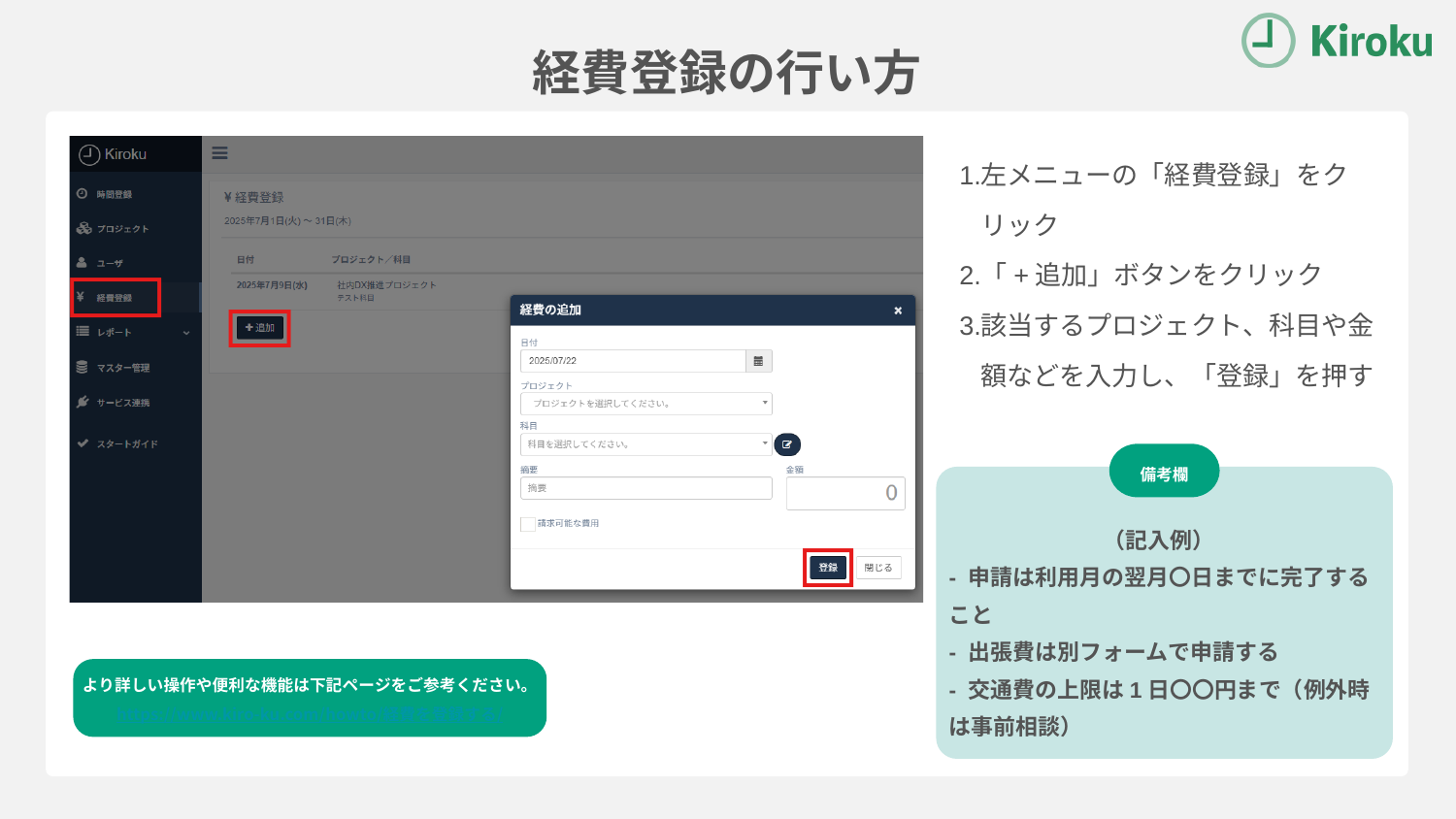

経費登録の行い方

左メニューの「経費登録」をクリック
「+追加」ボタンをクリック
該当するプロジェクト、科目や金額などを入力し、「登録」を押す

備考欄

（記入例）
- 申請は利用月の翌月〇日までに完了すること
- 出張費は別フォームで申請する
- 交通費の上限は1日〇〇円まで（例外時は事前相談）

より詳しい操作や便利な機能は下記ページをご参考ください。
https://www.kiro-ku.com/howto/経費を登録する/